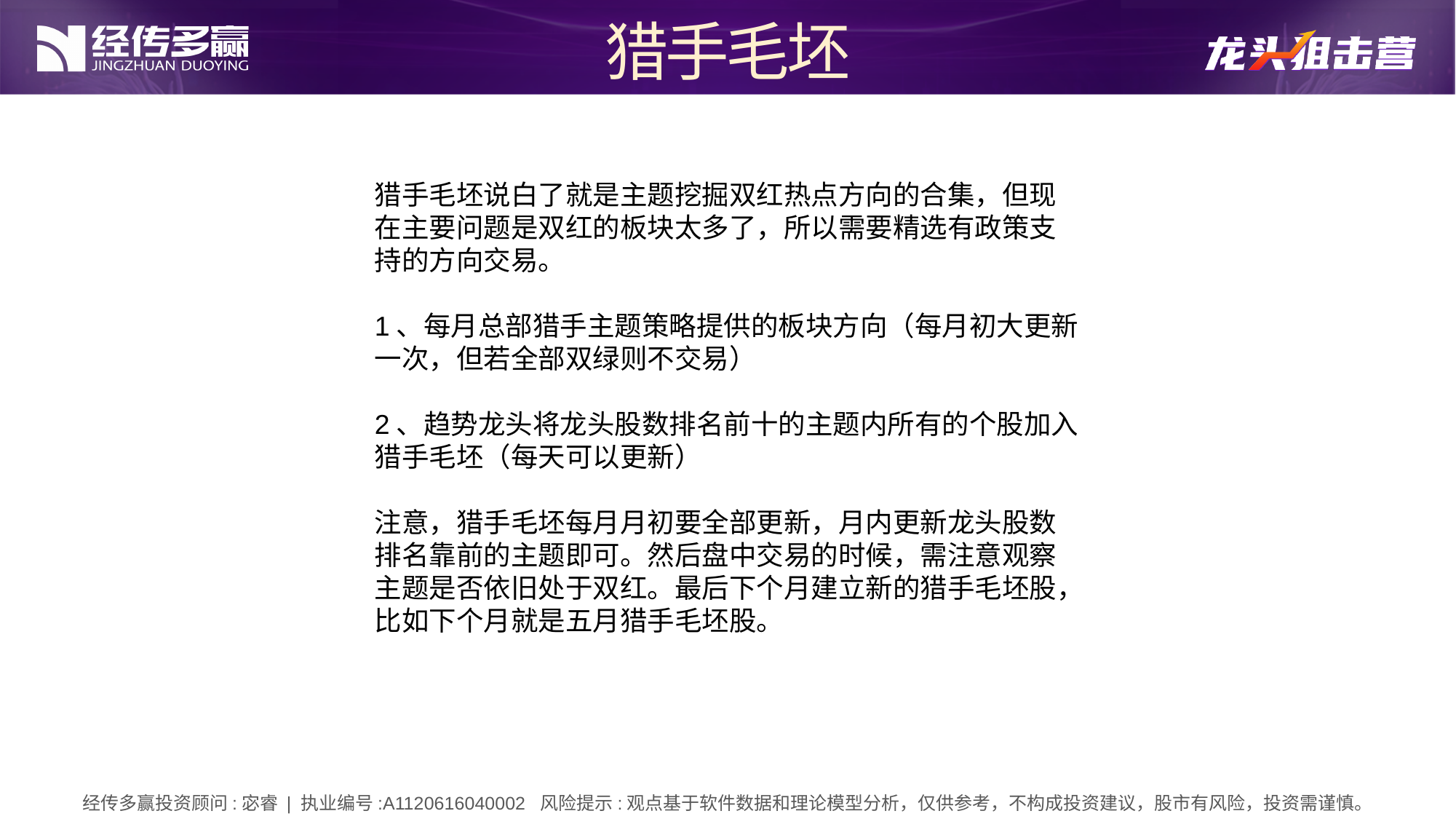

猎手毛坯
猎手毛坯说白了就是主题挖掘双红热点方向的合集，但现在主要问题是双红的板块太多了，所以需要精选有政策支持的方向交易。

1、每月总部猎手主题策略提供的板块方向（每月初大更新一次，但若全部双绿则不交易）

2、趋势龙头将龙头股数排名前十的主题内所有的个股加入猎手毛坯（每天可以更新）

注意，猎手毛坯每月月初要全部更新，月内更新龙头股数排名靠前的主题即可。然后盘中交易的时候，需注意观察主题是否依旧处于双红。最后下个月建立新的猎手毛坯股，比如下个月就是五月猎手毛坯股。